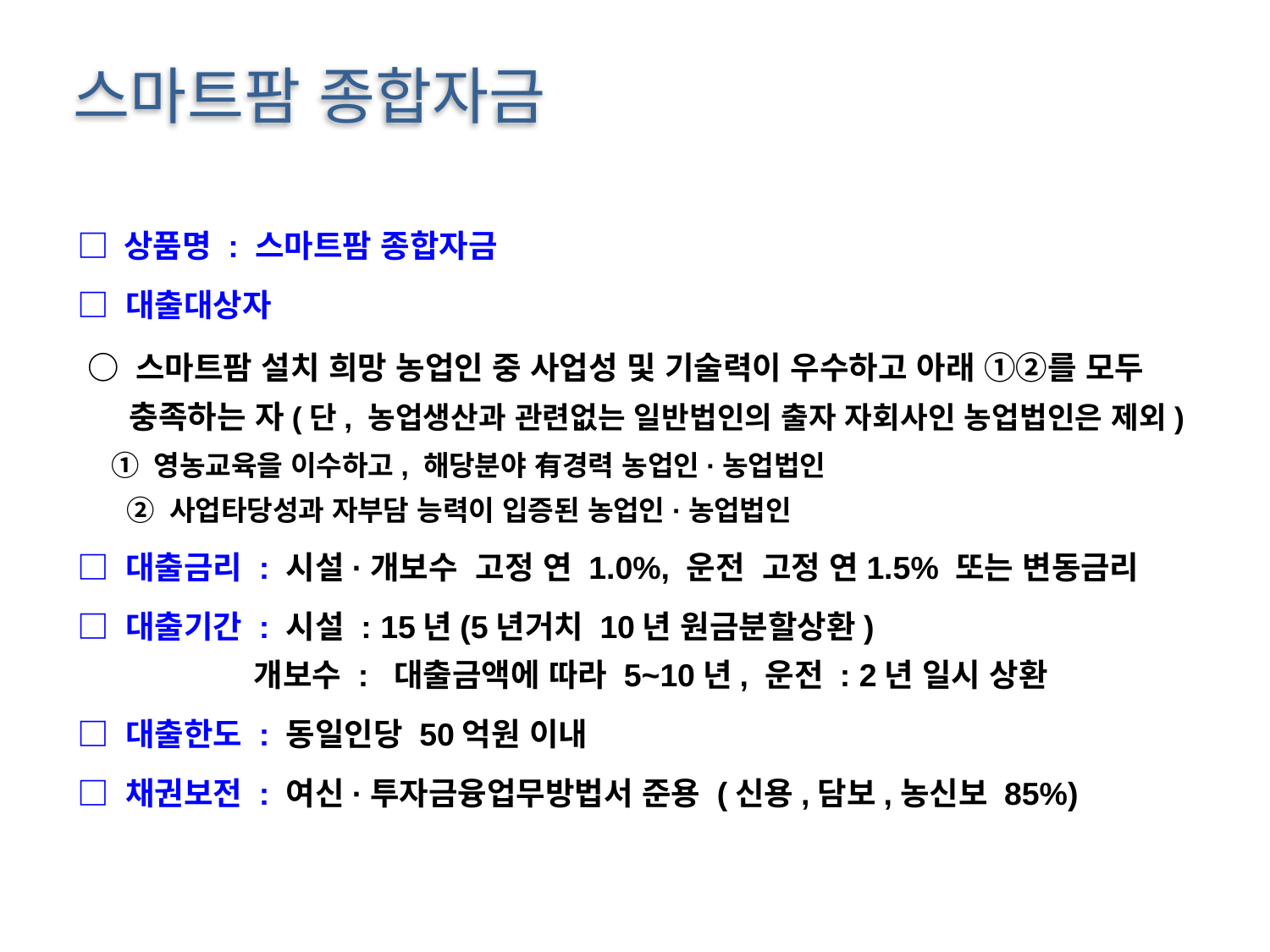

스마트팜 종합자금
□ 상품명 : 스마트팜 종합자금
□ 대출대상자
 ○ 스마트팜 설치 희망 농업인 중 사업성 및 기술력이 우수하고 아래 ①②를 모두
     충족하는 자(단, 농업생산과 관련없는 일반법인의 출자 자회사인 농업법인은 제외)
    ① 영농교육을 이수하고, 해당분야 有경력 농업인·농업법인
        ② 사업타당성과 자부담 능력이 입증된 농업인·농업법인
□ 대출금리 : 시설·개보수  고정 연 1.0%, 운전  고정 연1.5% 또는 변동금리
□ 대출기간 : 시설 : 15년(5년거치 10년 원금분할상환)
                   개보수 :  대출금액에 따라 5~10년, 운전 : 2년 일시 상환
□ 대출한도 : 동일인당 50억원 이내
□ 채권보전 : 여신·투자금융업무방법서 준용 (신용,담보,농신보 85%)

33